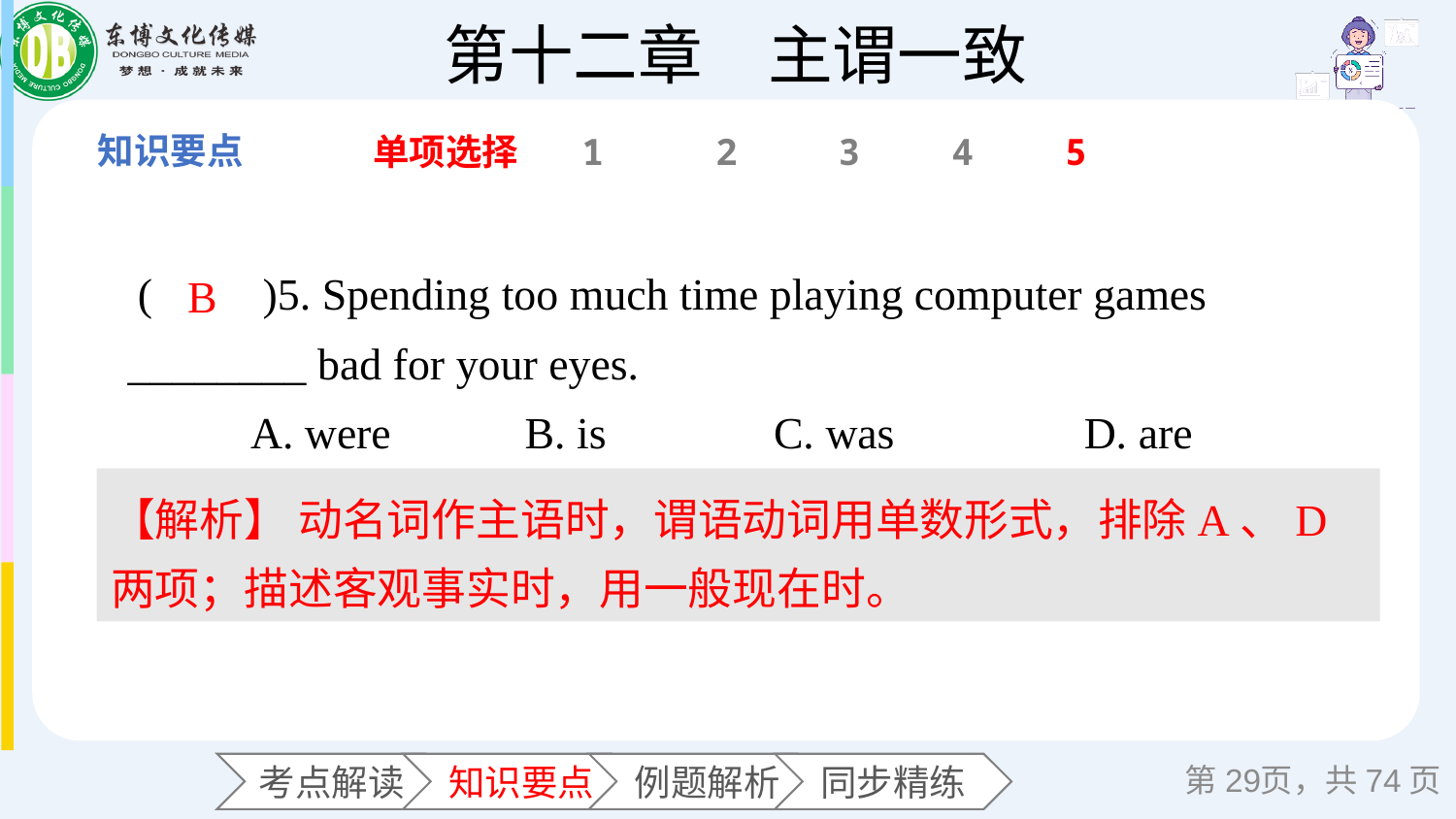

单项选择
1
2
3
4
5
 (　　)5. Spending too much time playing computer games ________ bad for your eyes.
           A. were            B. is               C. was                 D. are
B
【解析】 动名词作主语时，谓语动词用单数形式，排除A、D两项；描述客观事实时，用一般现在时。
第29页，共74页